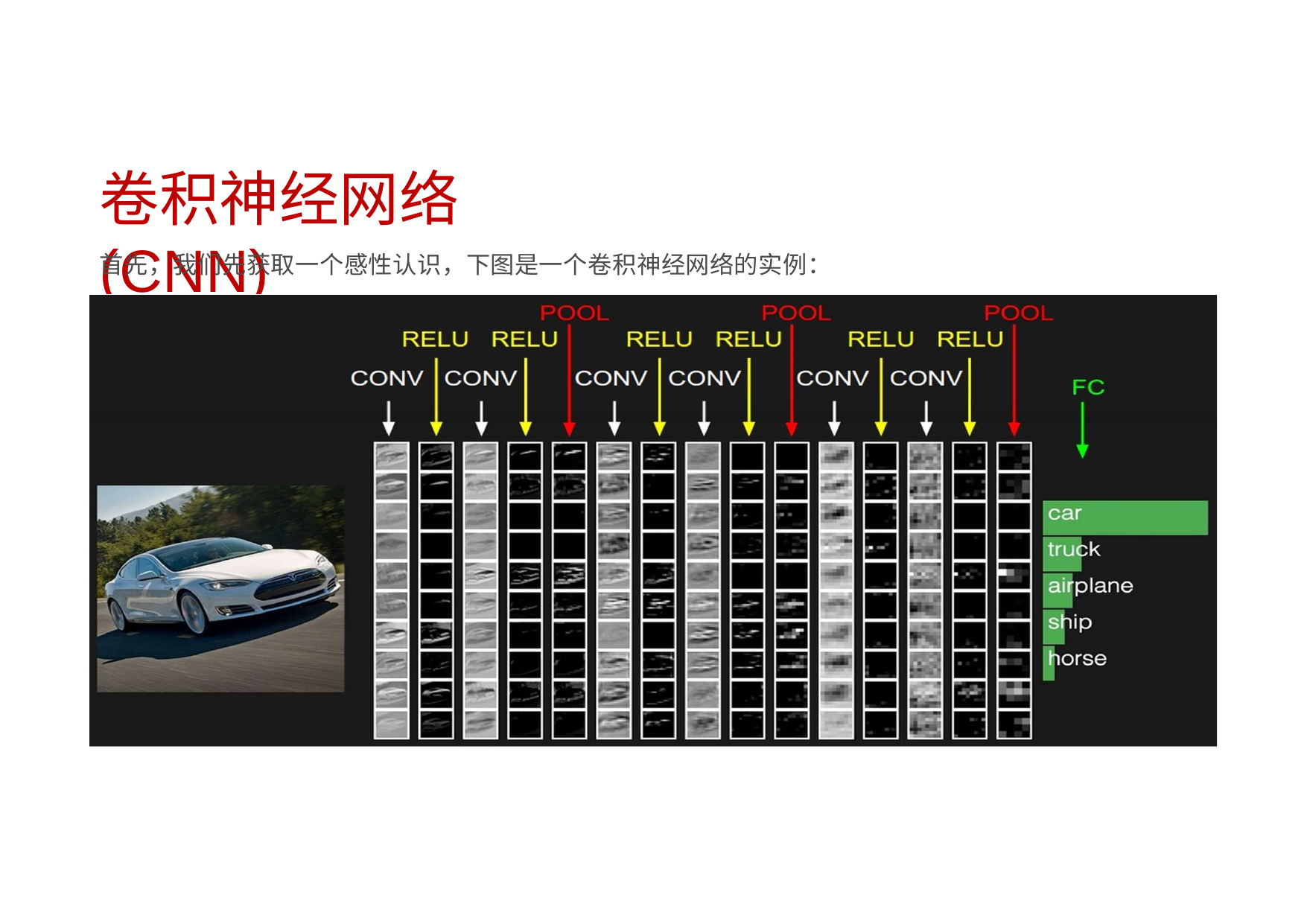

# 卷积神经网络(CNN)
首先，我们先获取一个感性认识，下图是一个卷积神经网络的实例：